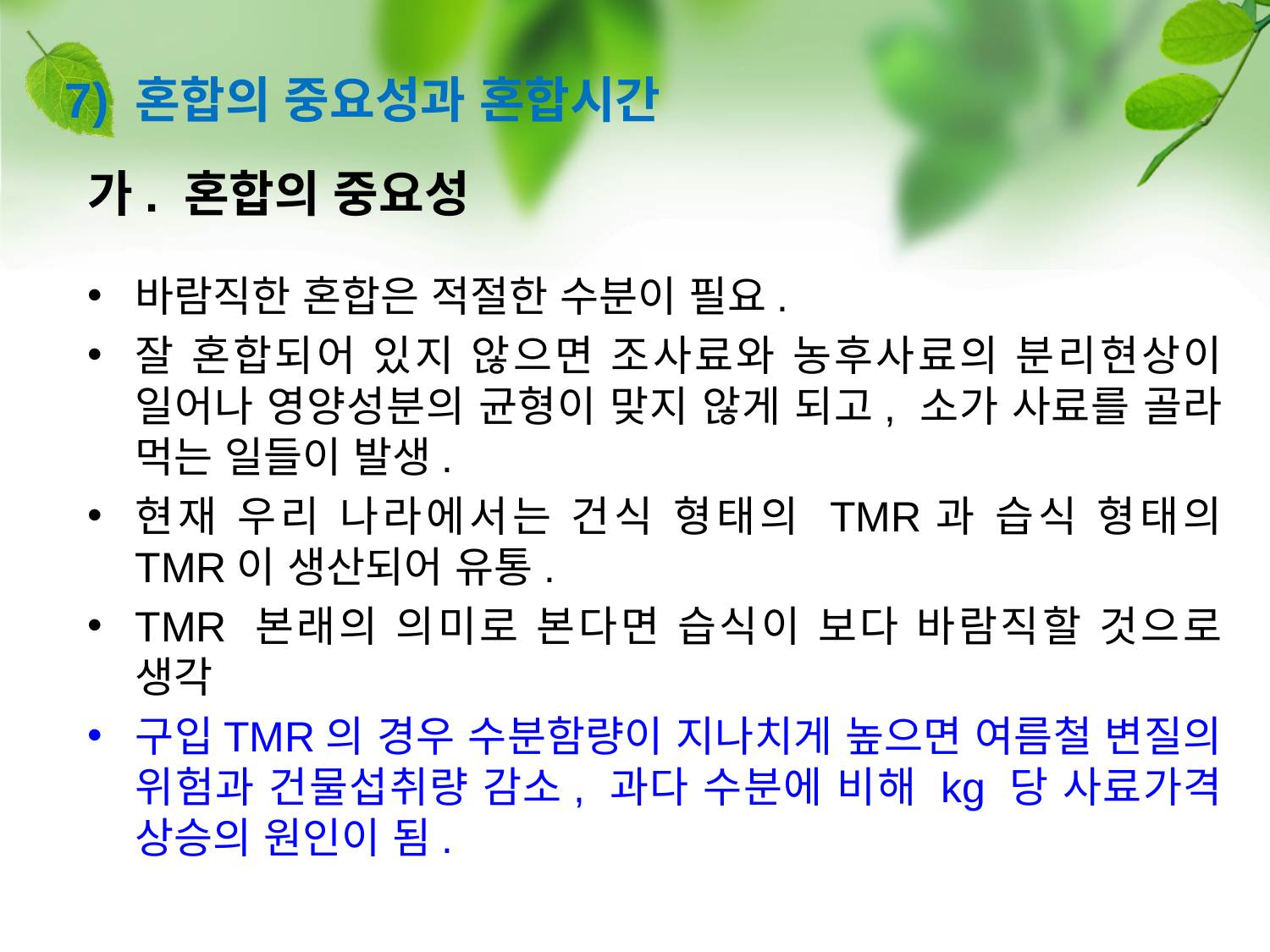

# 7) 혼합의 중요성과 혼합시간
가. 혼합의 중요성

바람직한 혼합은 적절한 수분이 필요.
잘 혼합되어 있지 않으면 조사료와 농후사료의 분리현상이 일어나 영양성분의 균형이 맞지 않게 되고, 소가 사료를 골라 먹는 일들이 발생.
현재 우리 나라에서는 건식 형태의 TMR과 습식 형태의 TMR이 생산되어 유통.
TMR 본래의 의미로 본다면 습식이 보다 바람직할 것으로 생각
구입TMR의 경우 수분함량이 지나치게 높으면 여름철 변질의 위험과 건물섭취량 감소, 과다 수분에 비해 kg 당 사료가격 상승의 원인이 됨.